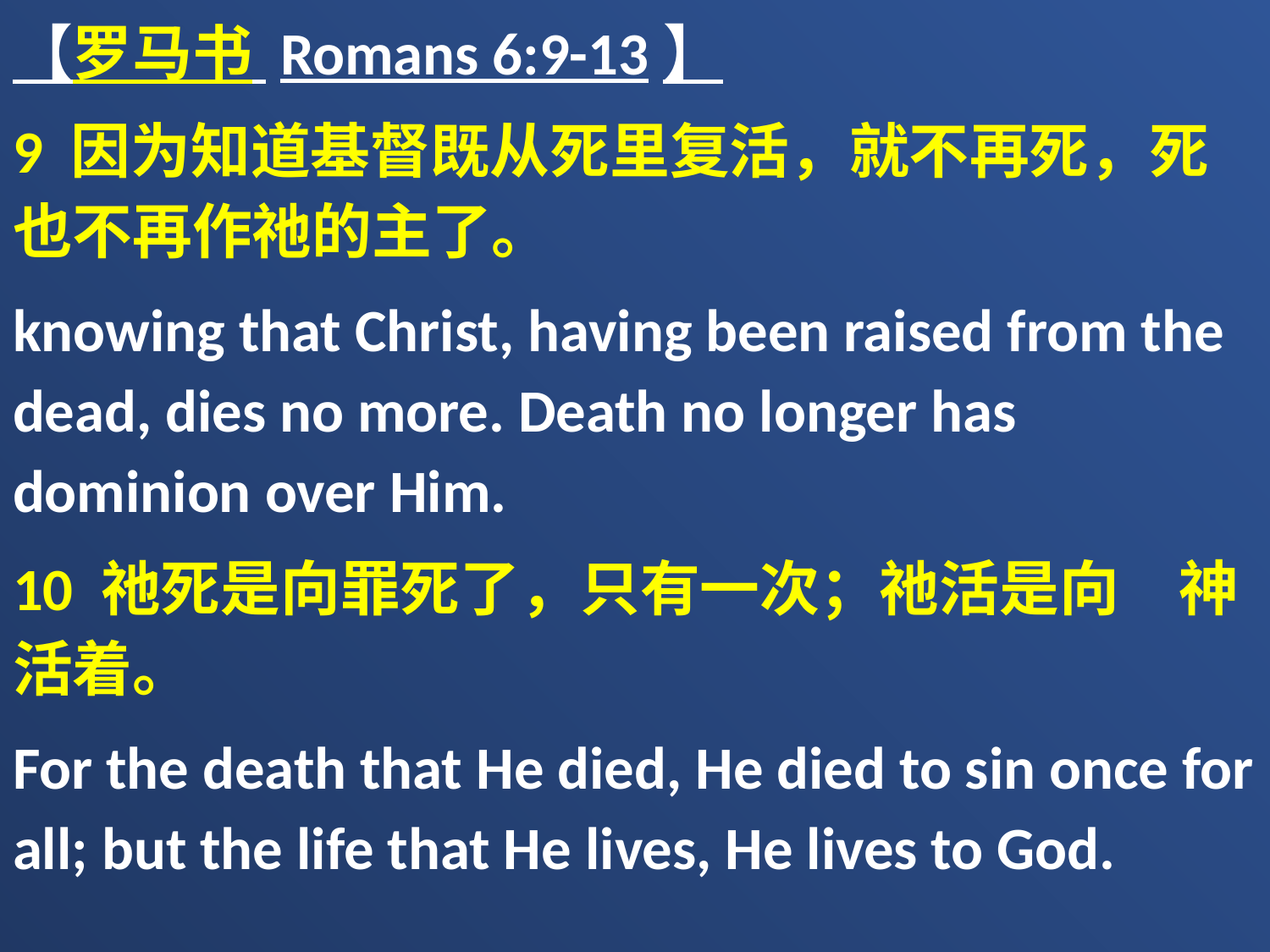

【罗马书 Romans 6:9-13】
9 因为知道基督既从死里复活，就不再死，死也不再作祂的主了。
knowing that Christ, having been raised from the dead, dies no more. Death no longer has dominion over Him.
10 祂死是向罪死了，只有一次；祂活是向　神活着。
For the death that He died, He died to sin once for all; but the life that He lives, He lives to God.